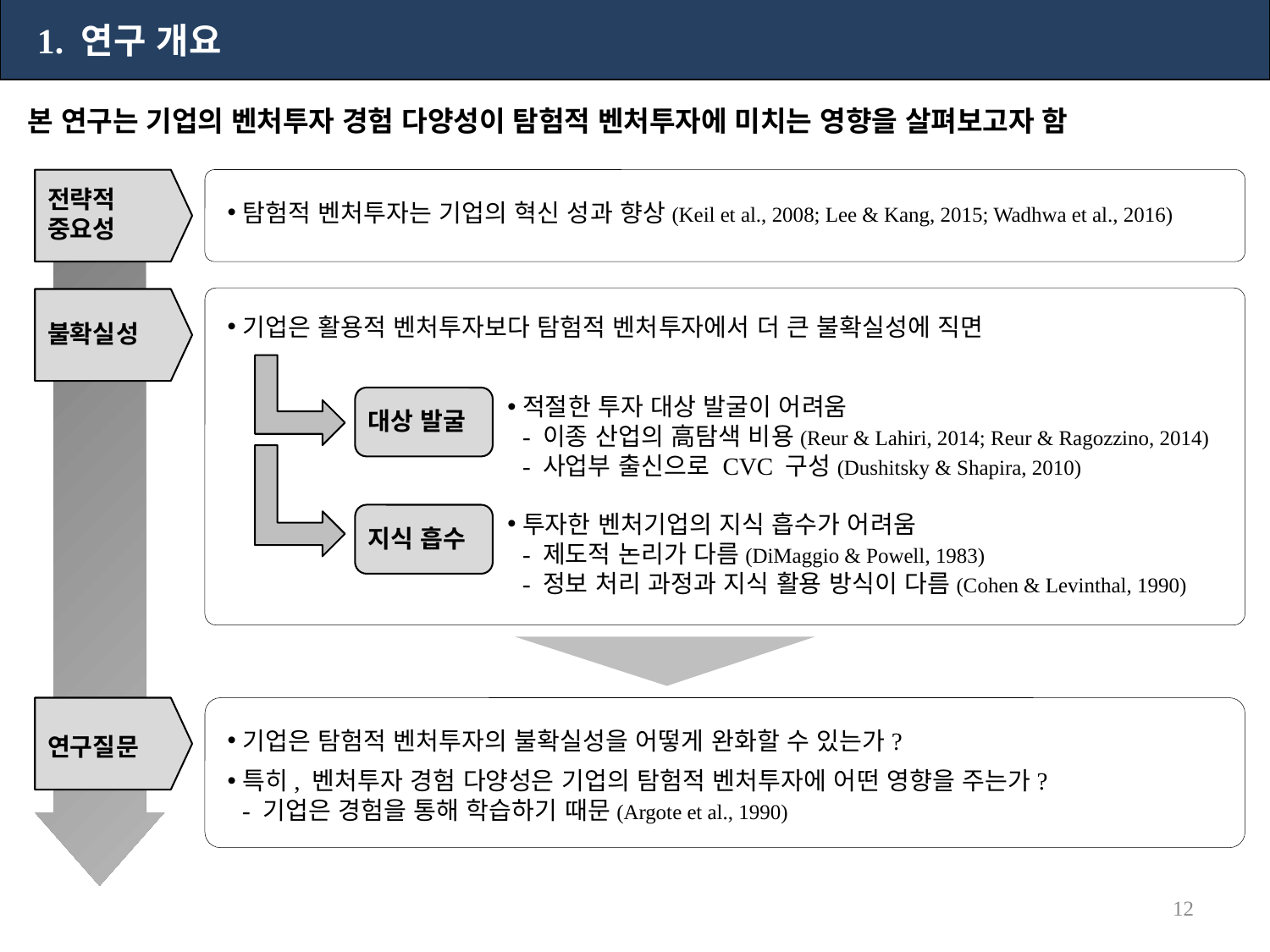

1. 연구 개요
본 연구는 기업의 벤처투자 경험 다양성이 탐험적 벤처투자에 미치는 영향을 살펴보고자 함

전략적
중요성
탐험적 벤처투자는 기업의 혁신 성과 향상(Keil et al., 2008; Lee & Kang, 2015; Wadhwa et al., 2016)

기업은 활용적 벤처투자보다 탐험적 벤처투자에서 더 큰 불확실성에 직면
불확실성

적절한 투자 대상 발굴이 어려움
- 이종 산업의 高탐색 비용(Reur & Lahiri, 2014; Reur & Ragozzino, 2014)
- 사업부 출신으로 CVC 구성(Dushitsky & Shapira, 2010)

대상 발굴

투자한 벤처기업의 지식 흡수가 어려움
- 제도적 논리가 다름(DiMaggio & Powell, 1983)
- 정보 처리 과정과 지식 활용 방식이 다름(Cohen & Levinthal, 1990)

지식 흡수

기업은 탐험적 벤처투자의 불확실성을 어떻게 완화할 수 있는가?
특히, 벤처투자 경험 다양성은 기업의 탐험적 벤처투자에 어떤 영향을 주는가?
- 기업은 경험을 통해 학습하기 때문(Argote et al., 1990)
연구질문
12